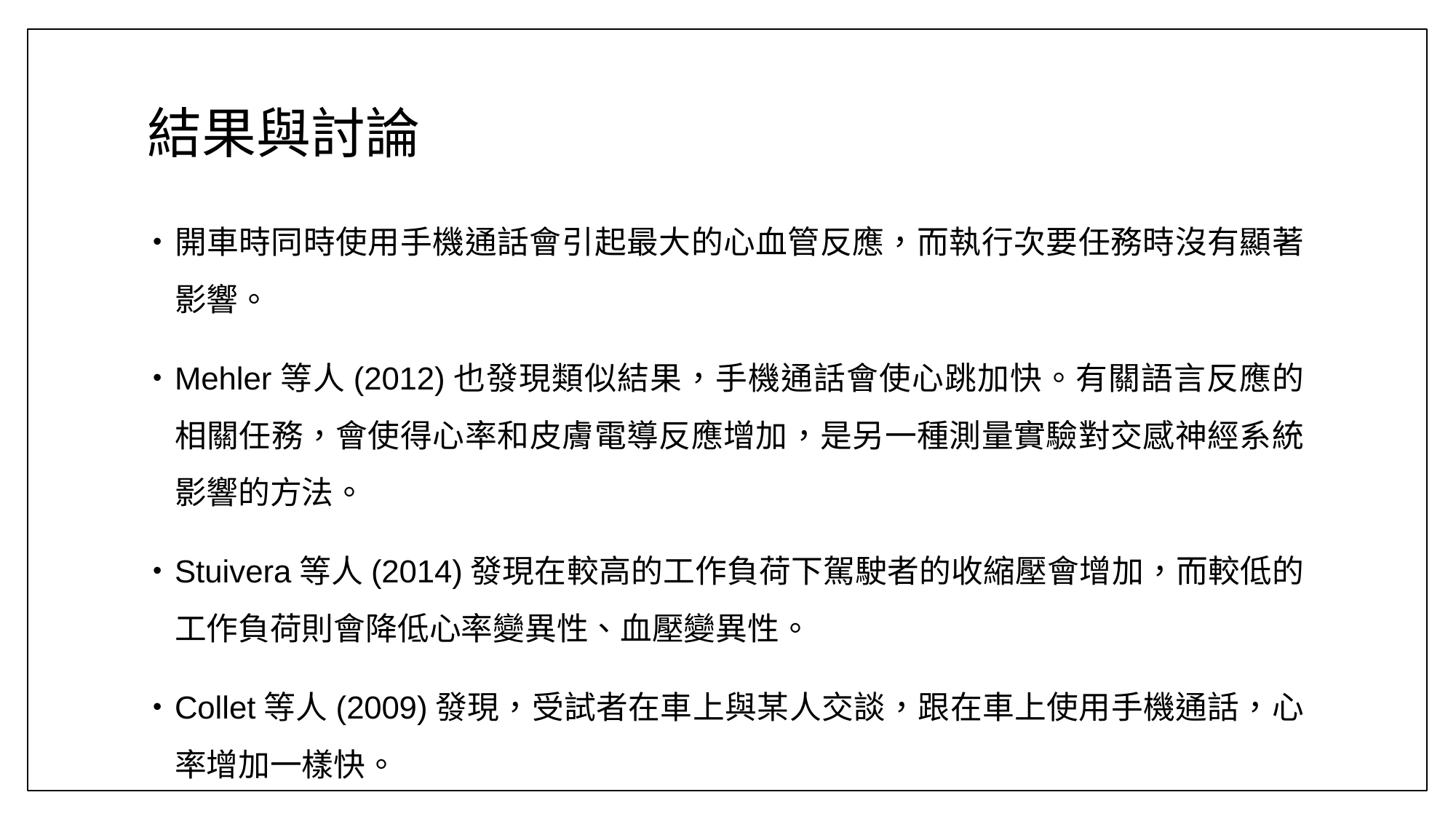

# 結果與討論
開車時同時使用手機通話會引起最大的心血管反應，而執行次要任務時沒有顯著影響。
Mehler等人(2012)也發現類似結果，手機通話會使心跳加快。有關語言反應的相關任務，會使得心率和皮膚電導反應增加，是另一種測量實驗對交感神經系統影響的方法。
Stuivera等人(2014)發現在較高的工作負荷下駕駛者的收縮壓會增加，而較低的工作負荷則會降低心率變異性、血壓變異性。
Collet等人(2009)發現，受試者在車上與某人交談，跟在車上使用手機通話，心率增加一樣快。